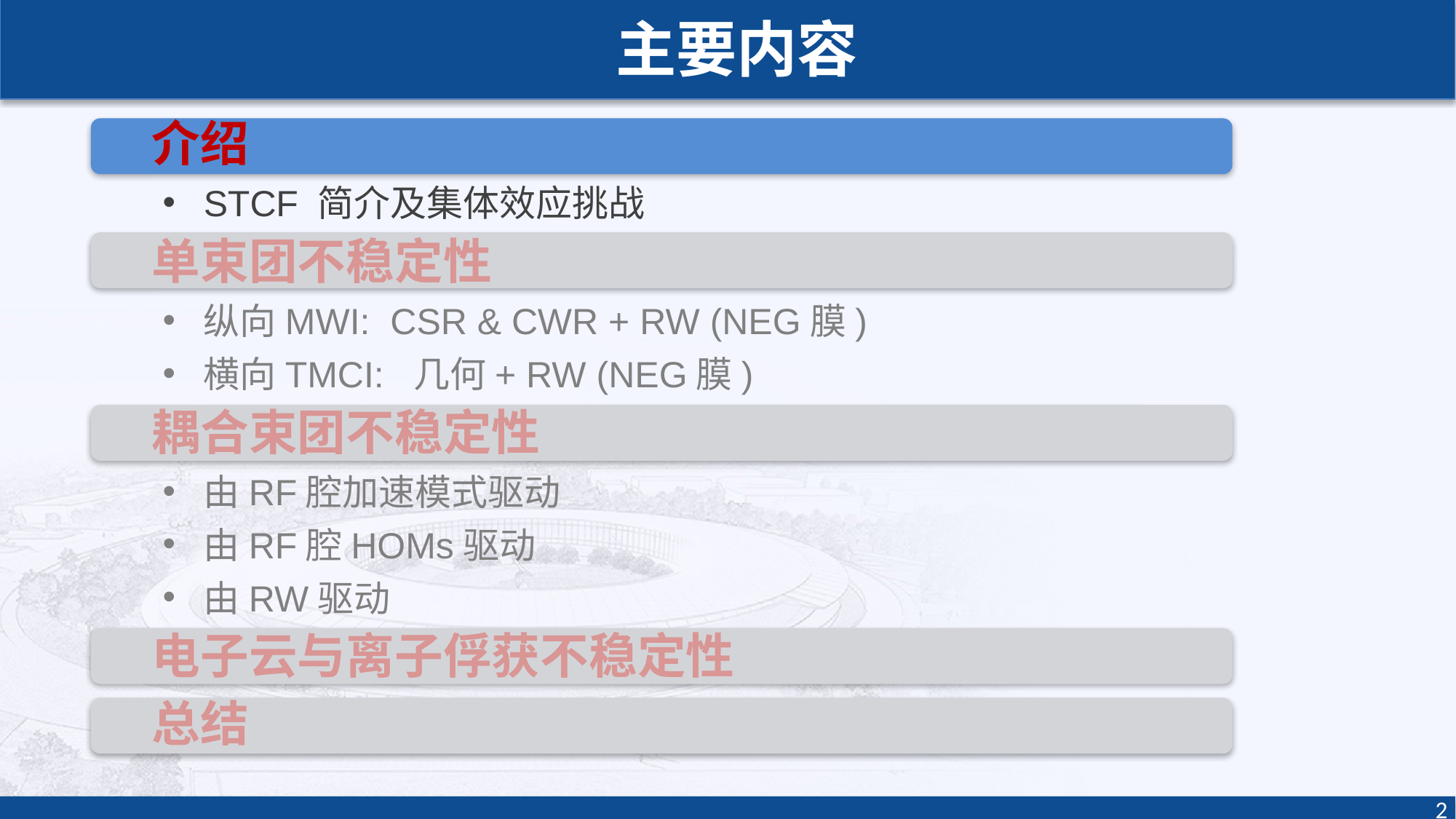

# 主要内容

介绍
STCF 简介及集体效应挑战
单束团不稳定性
纵向MWI:  CSR & CWR + RW (NEG膜)
横向TMCI:  几何+ RW (NEG膜)
耦合束团不稳定性
由RF腔加速模式驱动
由RF腔HOMs驱动
由RW驱动
电子云与离子俘获不稳定性
总结